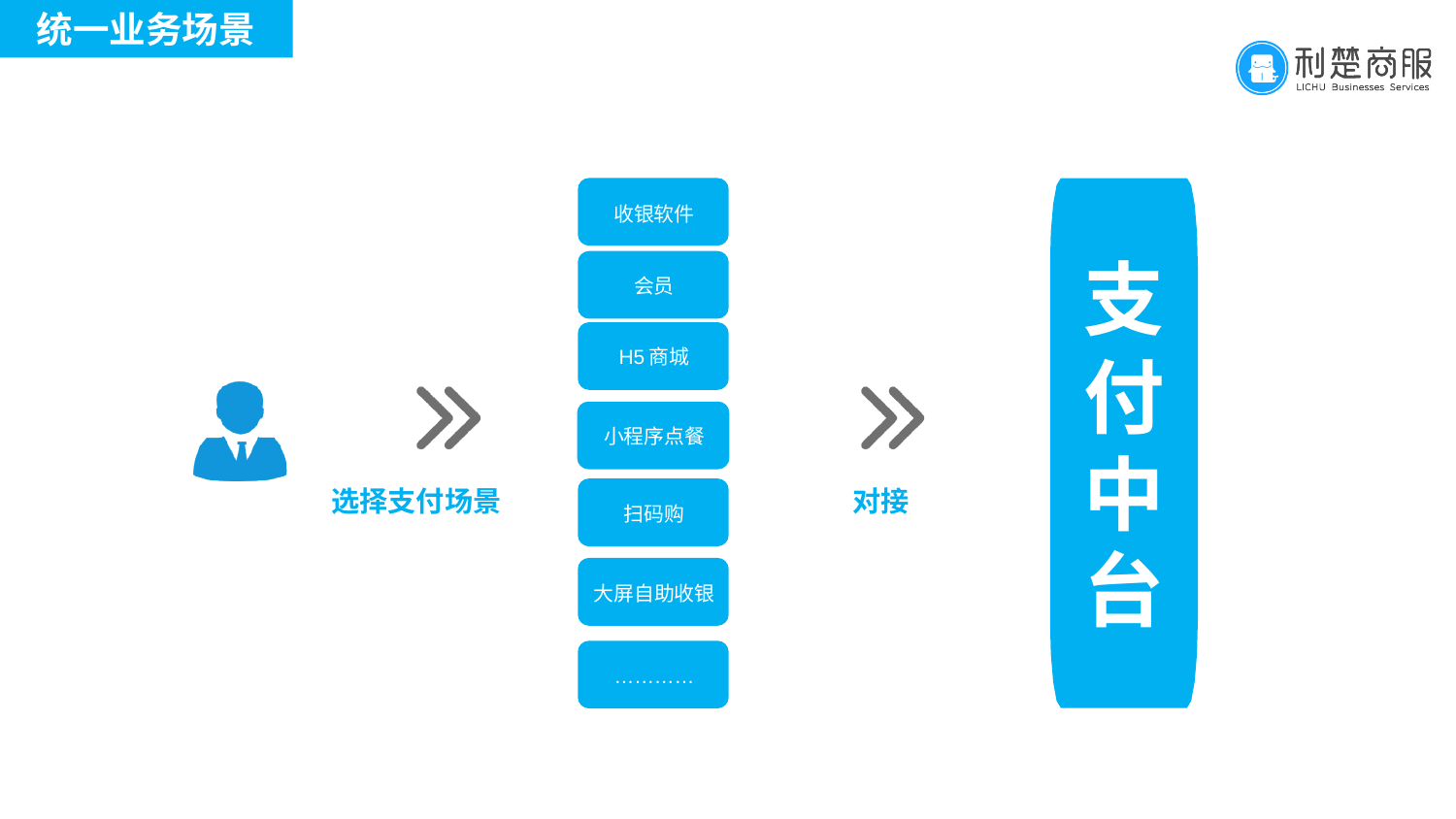

统一业务场景

收银软件

支付中台

会员

H5商城

小程序点餐

选择支付场景
对接
扫码购

大屏自助收银

…………